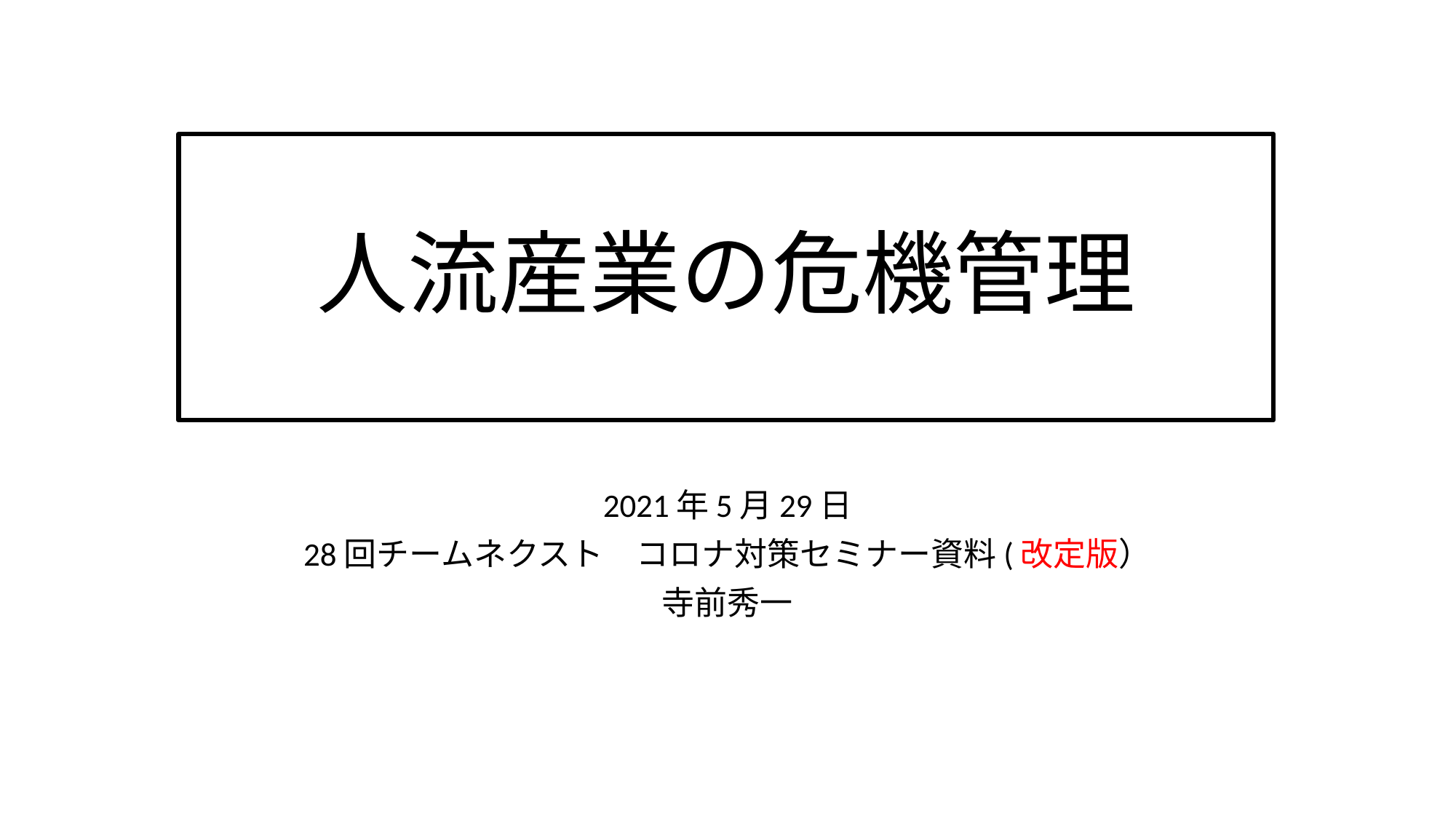

# 人流産業の危機管理

2021年5月29日
28回チームネクスト　コロナ対策セミナー資料(改定版）
寺前秀一